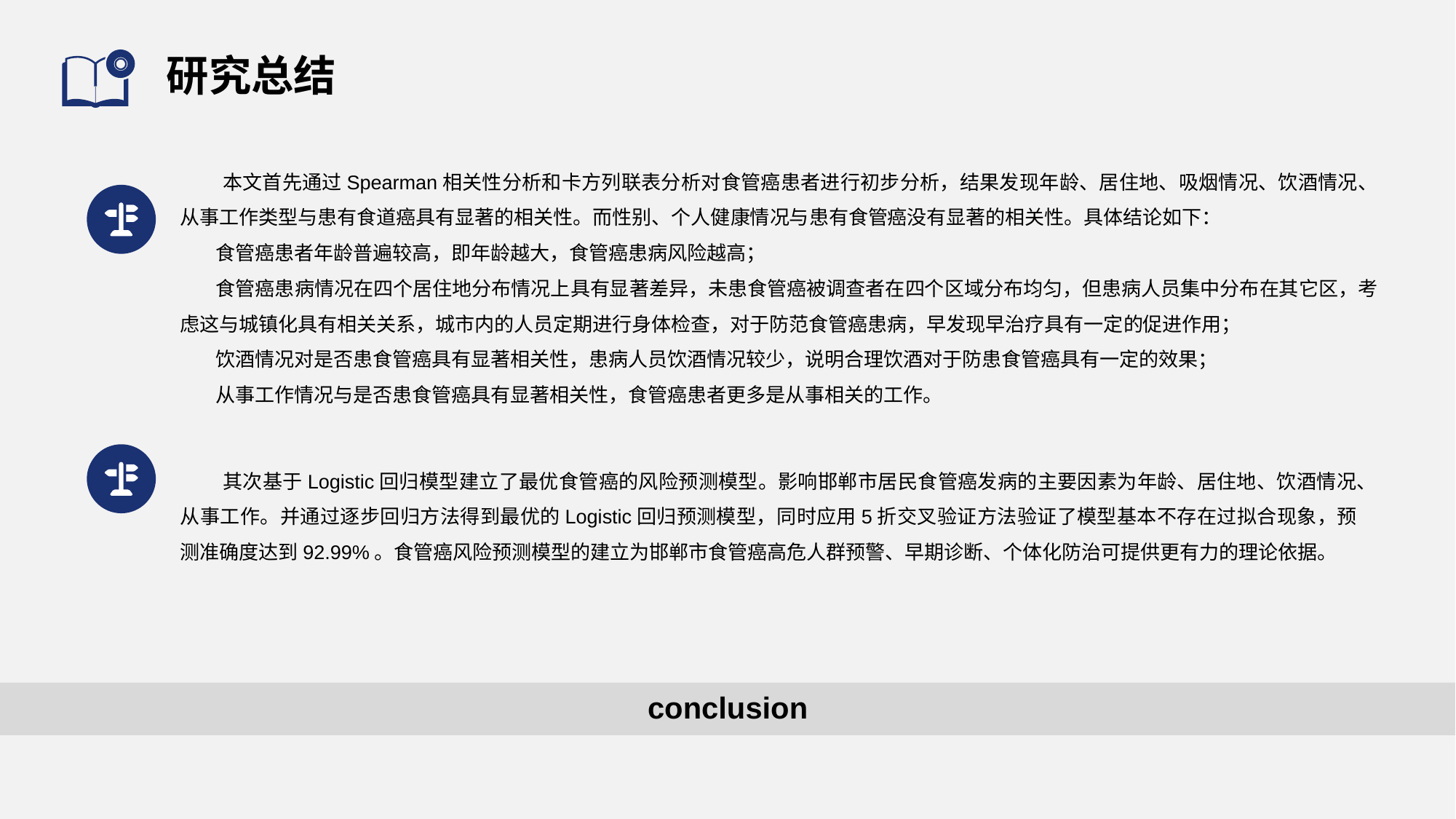

# 研究总结
        本文首先通过Spearman相关性分析和卡方列联表分析对食管癌患者进行初步分析，结果发现年龄、居住地、吸烟情况、饮酒情况、从事工作类型与患有食道癌具有显著的相关性。而性别、个人健康情况与患有食管癌没有显著的相关性。具体结论如下：
       食管癌患者年龄普遍较高，即年龄越大，食管癌患病风险越高；
       食管癌患病情况在四个居住地分布情况上具有显著差异，未患食管癌被调查者在四个区域分布均匀，但患病人员集中分布在其它区，考虑这与城镇化具有相关关系，城市内的人员定期进行身体检查，对于防范食管癌患病，早发现早治疗具有一定的促进作用；
       饮酒情况对是否患食管癌具有显著相关性，患病人员饮酒情况较少，说明合理饮酒对于防患食管癌具有一定的效果；
       从事工作情况与是否患食管癌具有显著相关性，食管癌患者更多是从事相关的工作。

        其次基于Logistic回归模型建立了最优食管癌的风险预测模型。影响邯郸市居民食管癌发病的主要因素为年龄、居住地、饮酒情况、从事工作。并通过逐步回归方法得到最优的Logistic回归预测模型，同时应用5折交叉验证方法验证了模型基本不存在过拟合现象，预测准确度达到92.99%。食管癌风险预测模型的建立为邯郸市食管癌高危人群预警、早期诊断、个体化防治可提供更有力的理论依据。

conclusion